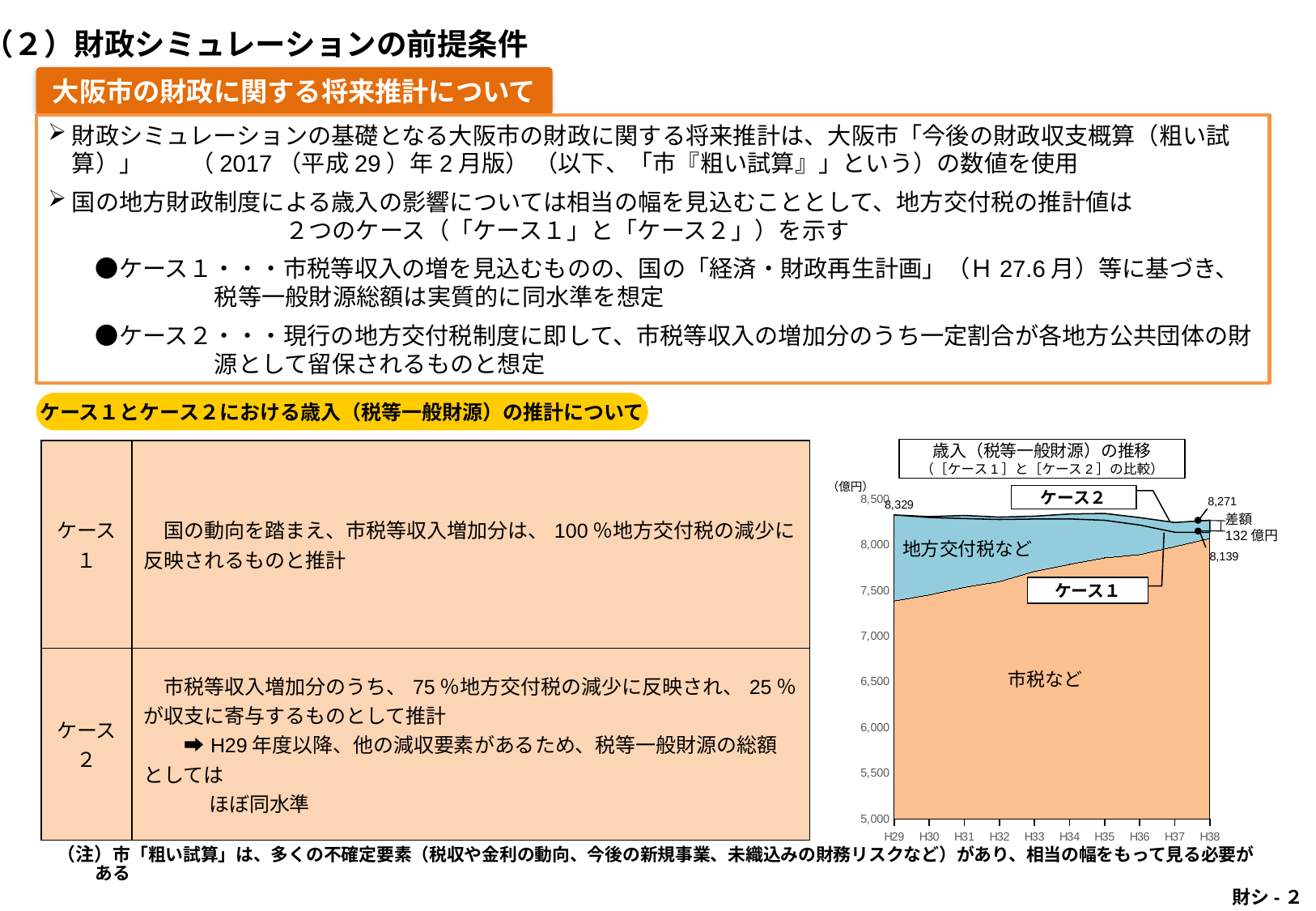

（２）財政シミュレーションの前提条件
大阪市の財政に関する将来推計について
財政シミュレーションの基礎となる大阪市の財政に関する将来推計は、大阪市「今後の財政収支概算（粗い試算）」　　（2017（平成29）年2月版） （以下、「市『粗い試算』」という）の数値を使用
国の地方財政制度による歳入の影響については相当の幅を見込むこととして、地方交付税の推計値は　　　　　　　　　　　　　　２つのケース（「ケース１」と「ケース２」）を示す
　　●ケース１・・・市税等収入の増を見込むものの、国の「経済・財政再生計画」（Ｈ27.6月）等に基づき、税等一般財源総額は実質的に同水準を想定
　　●ケース２・・・現行の地方交付税制度に即して、市税等収入の増加分のうち一定割合が各地方公共団体の財源として留保されるものと想定
ケース１とケース２における歳入（税等一般財源）の推計について
歳入（税等一般財源）の推移
（［ケース1］と［ケース2］の比較）
| ケース１ | 国の動向を踏まえ、市税等収入増加分は、100％地方交付税の減少に反映されるものと推計 |
| --- | --- |
| ケース２ | 市税等収入増加分のうち、75％地方交付税の減少に反映され、25％が収支に寄与するものとして推計 　　➡H29年度以降、他の減収要素があるため、税等一般財源の総額としては 　　　 ほぼ同水準 |

### Chart

| Category | 市税など | 100％地方交付税 | 75％地方交付税 |
|---|---|---|---|
| H29 | 7387.0 | 942.0 | 0.0 |
| H30 | 7453.0 | 848.0 | 9.0 |
| H31 | 7536.0 | 753.0 | 34.0 |
| H32 | 7599.0 | 680.0 | 26.0 |
| H33 | 7711.0 | 573.0 | 31.0 |
| H34 | 7788.0 | 497.0 | 54.0 |
| H35 | 7858.0 | 412.0 | 75.0 |
| H36 | 7894.0 | 324.0 | 81.0 |
| H37 | 7982.0 | 157.0 | 107.0 |
| H38 | 8071.0 | 68.0 | 132.0 |
（億円）
ケース２
8,271
差額
132億円

地方交付税など
8,139
ケース１
市税など
（注）市「粗い試算」は、多くの不確定要素（税収や金利の動向、今後の新規事業、未織込みの財務リスクなど）があり、相当の幅をもって見る必要がある
 財シ-２